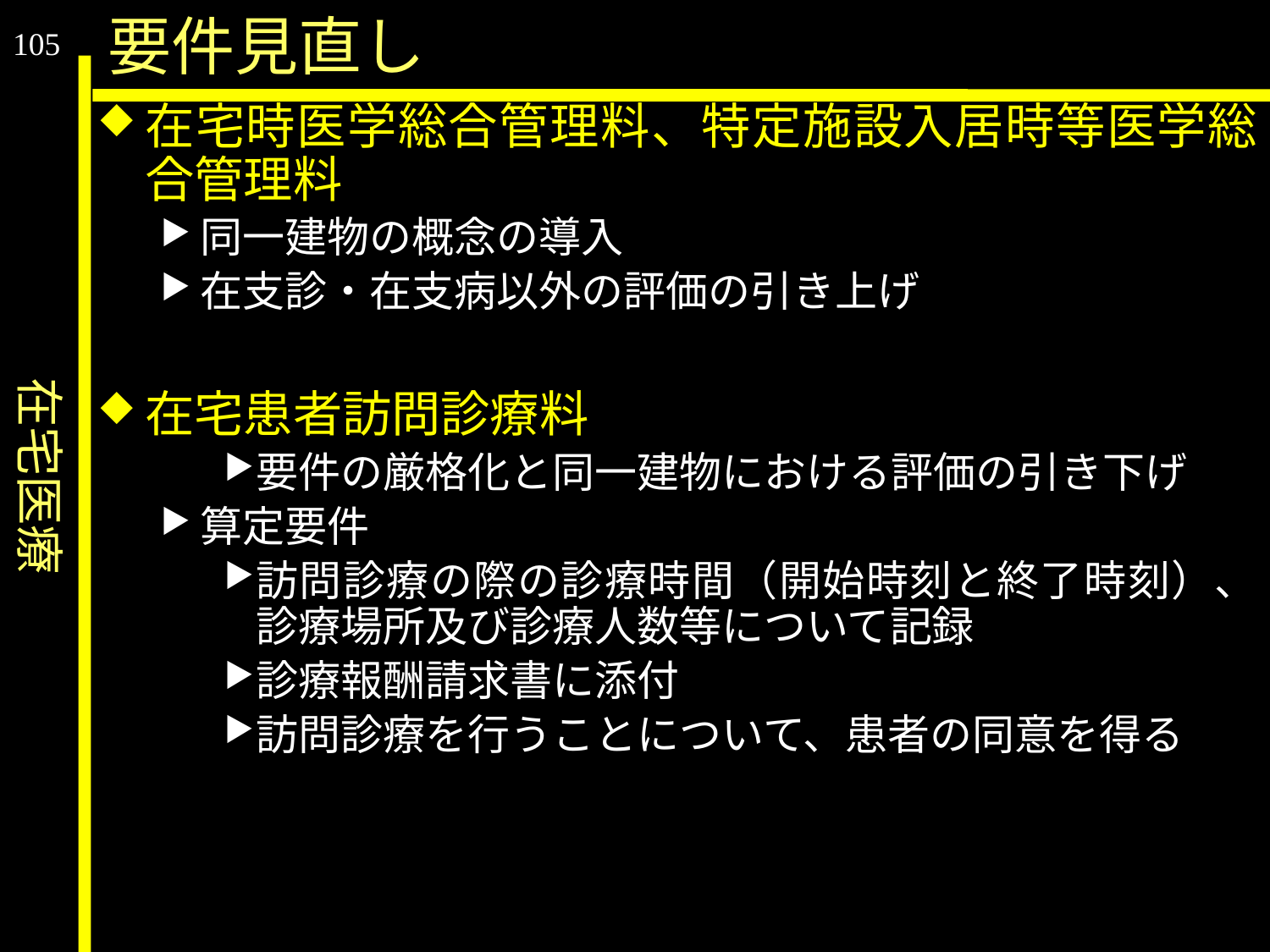

在宅医療
要件見直し
105

在宅時医学総合管理料、特定施設入居時等医学総合管理料
同一建物の概念の導入
在支診・在支病以外の評価の引き上げ

在宅患者訪問診療料
要件の厳格化と同一建物における評価の引き下げ
算定要件
訪問診療の際の診療時間（開始時刻と終了時刻）、診療場所及び診療人数等について記録
診療報酬請求書に添付
訪問診療を行うことについて、患者の同意を得る